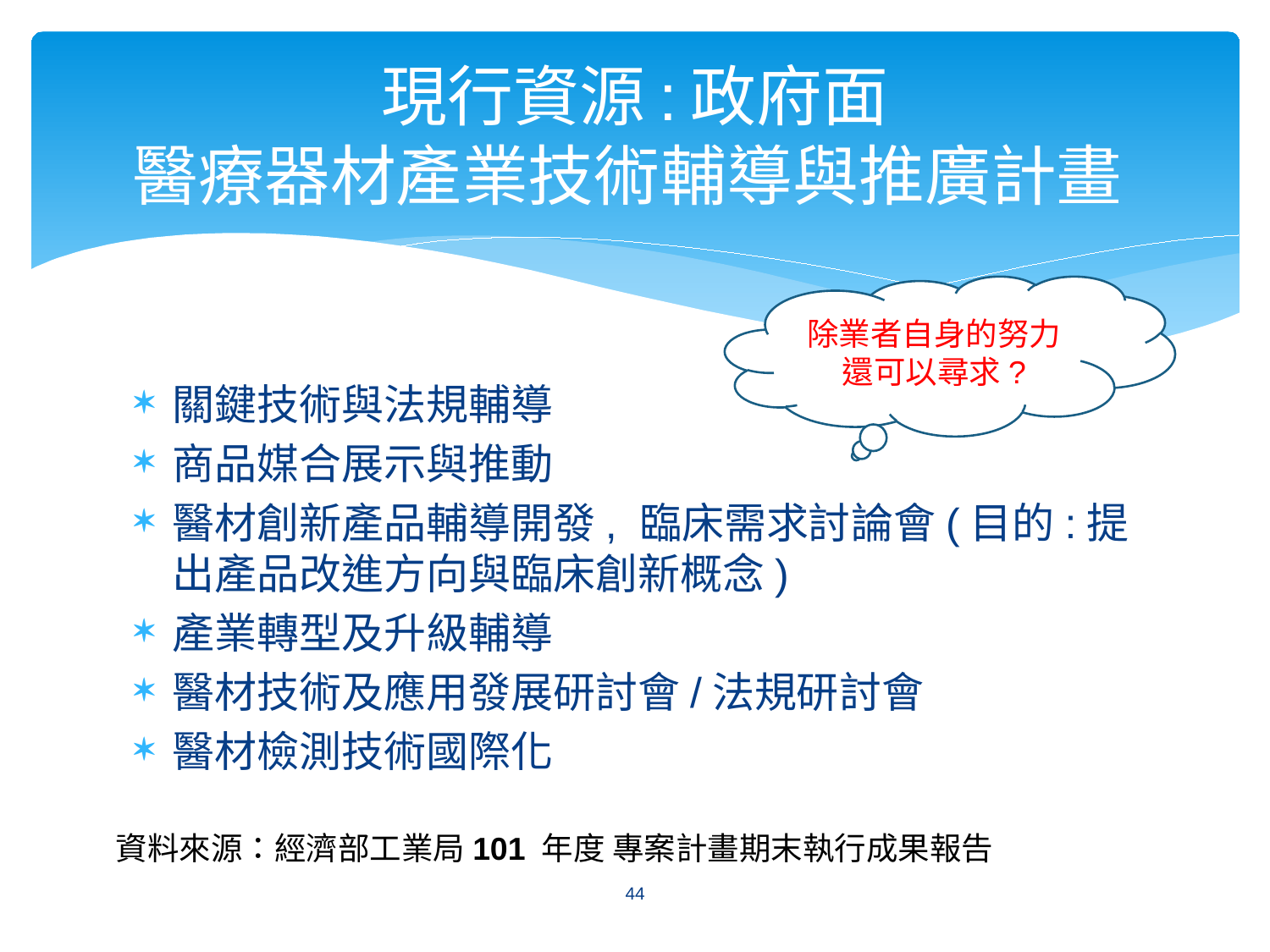

# 現行資源:政府面 醫療器材產業技術輔導與推廣計畫
除業者自身的努力還可以尋求?
關鍵技術與法規輔導
商品媒合展示與推動
醫材創新產品輔導開發, 臨床需求討論會(目的:提出產品改進方向與臨床創新概念)
產業轉型及升級輔導
醫材技術及應用發展研討會/法規研討會
醫材檢測技術國際化
資料來源：經濟部工業局101 年度 專案計畫期末執行成果報告
44